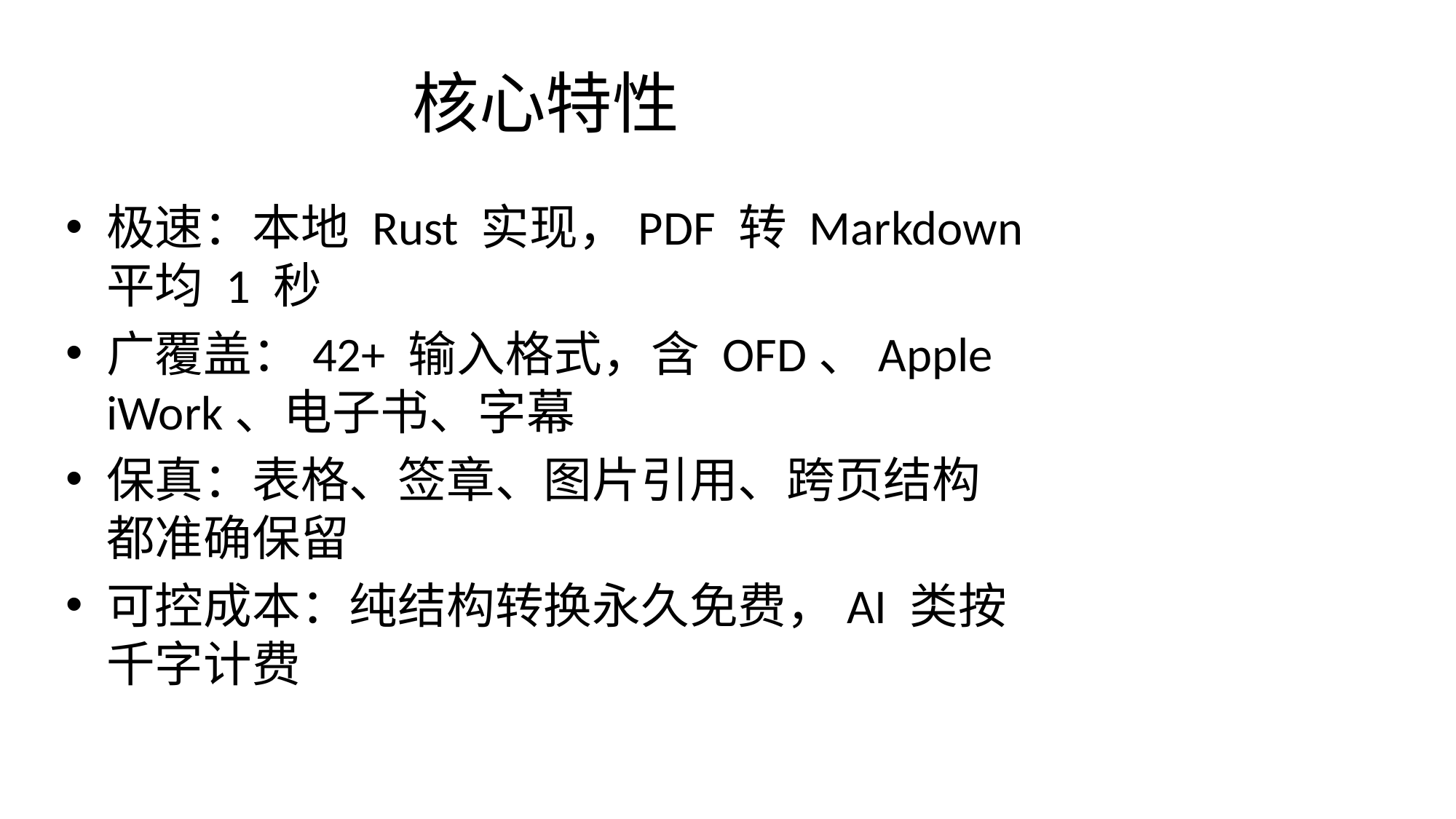

# 核心特性
极速：本地 Rust 实现，PDF 转 Markdown 平均 1 秒
广覆盖：42+ 输入格式，含 OFD、Apple iWork、电子书、字幕
保真：表格、签章、图片引用、跨页结构都准确保留
可控成本：纯结构转换永久免费，AI 类按千字计费